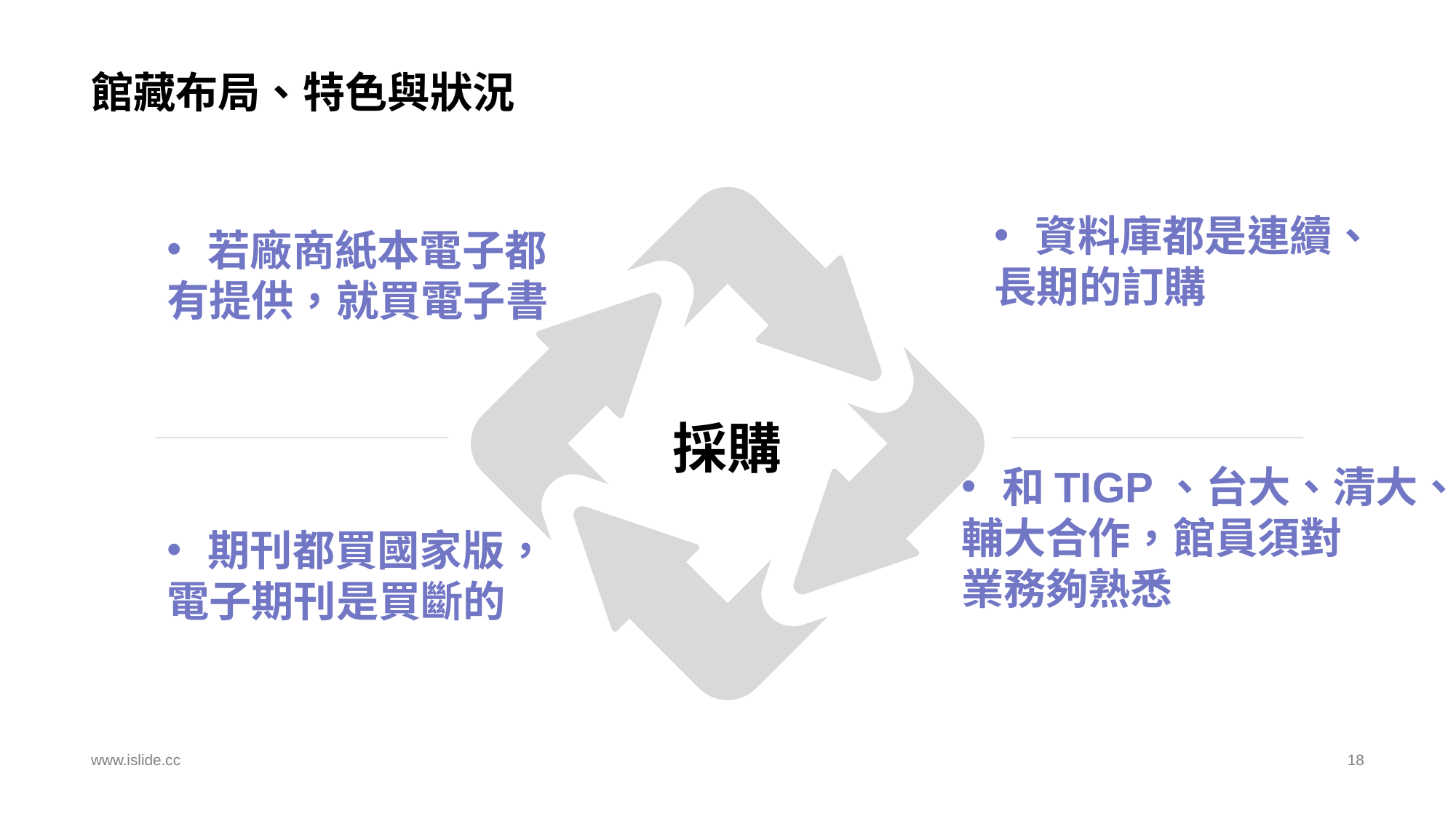

# 館藏布局、特色與狀況

資料庫都是連續、
長期的訂購
若廠商紙本電子都
有提供，就買電子書
採購
和TIGP、台大、清大、
輔大合作，館員須對
業務夠熟悉
期刊都買國家版，
電子期刊是買斷的
www.islide.cc
18